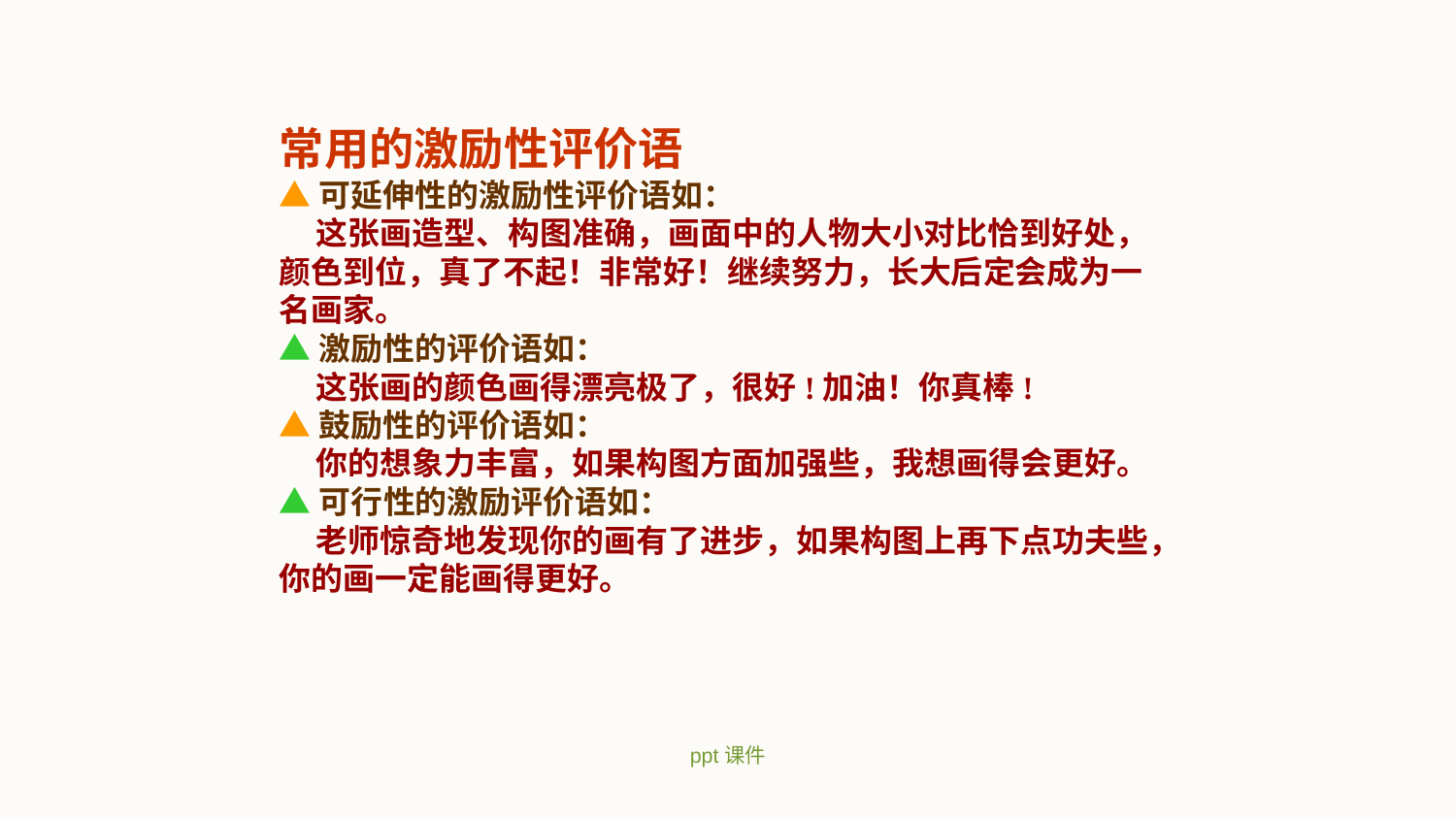

常用的激励性评价语
▲可延伸性的激励性评价语如：
    这张画造型、构图准确，画面中的人物大小对比恰到好处，颜色到位，真了不起！非常好！继续努力，长大后定会成为一名画家。
▲激励性的评价语如：
    这张画的颜色画得漂亮极了，很好!加油！你真棒!
▲鼓励性的评价语如：
    你的想象力丰富，如果构图方面加强些，我想画得会更好。
▲可行性的激励评价语如：
    老师惊奇地发现你的画有了进步，如果构图上再下点功夫些，你的画一定能画得更好。
ppt课件
16